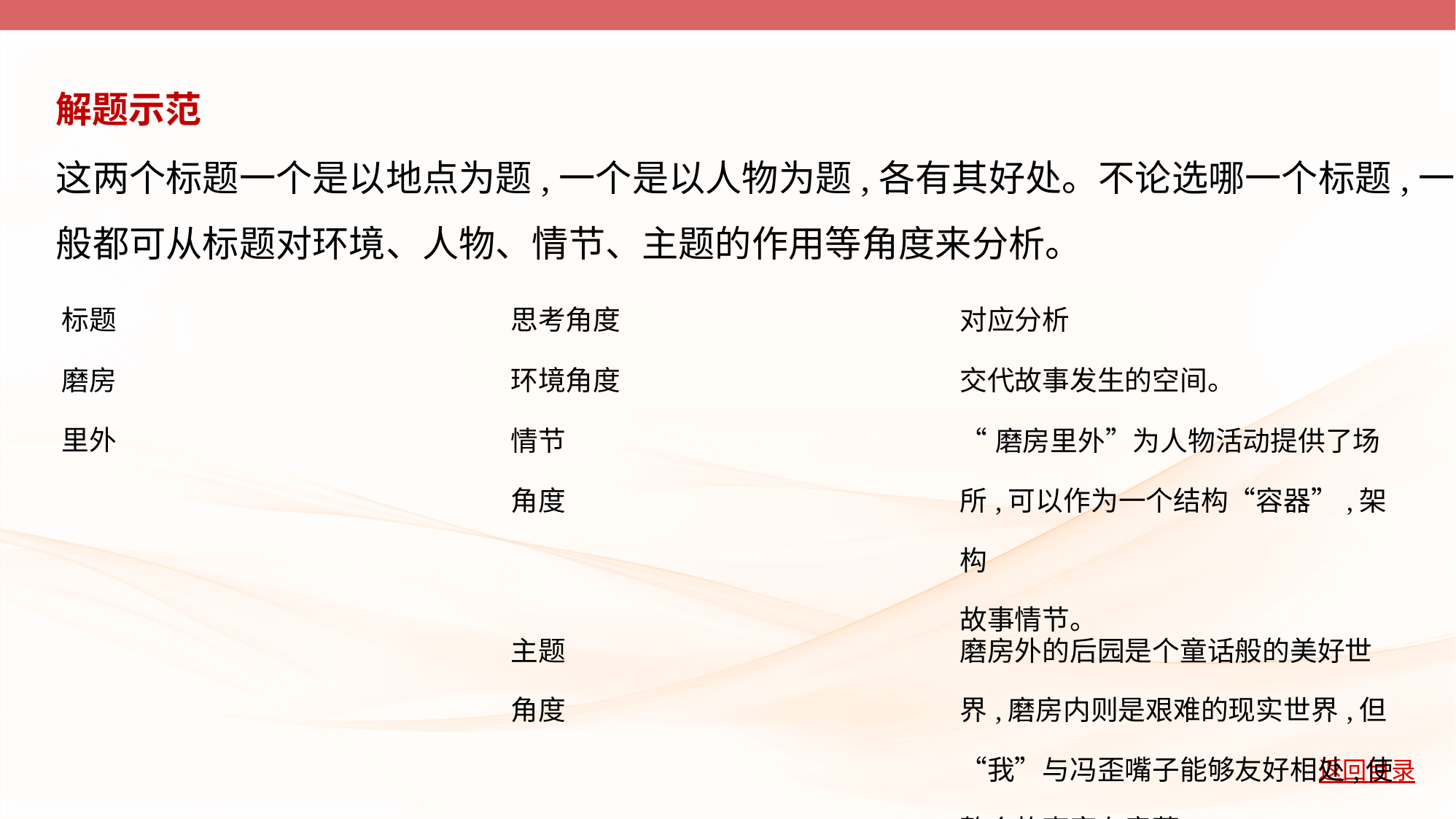

解题示范
这两个标题一个是以地点为题,一个是以人物为题,各有其好处。不论选哪一个标题,一
般都可从标题对环境、人物、情节、主题的作用等角度来分析。
| 标题 | 思考角度 | 对应分析 |
| --- | --- | --- |
| 磨房 里外 | 环境角度 | 交代故事发生的空间。 |
|  | 情节 角度 | “磨房里外”为人物活动提供了场 所,可以作为一个结构“容器”,架构 故事情节。 |
|  | 主题 角度 | 磨房外的后园是个童话般的美好世 界,磨房内则是艰难的现实世界,但 “我”与冯歪嘴子能够友好相处,使 整个故事富有意蕴。 |